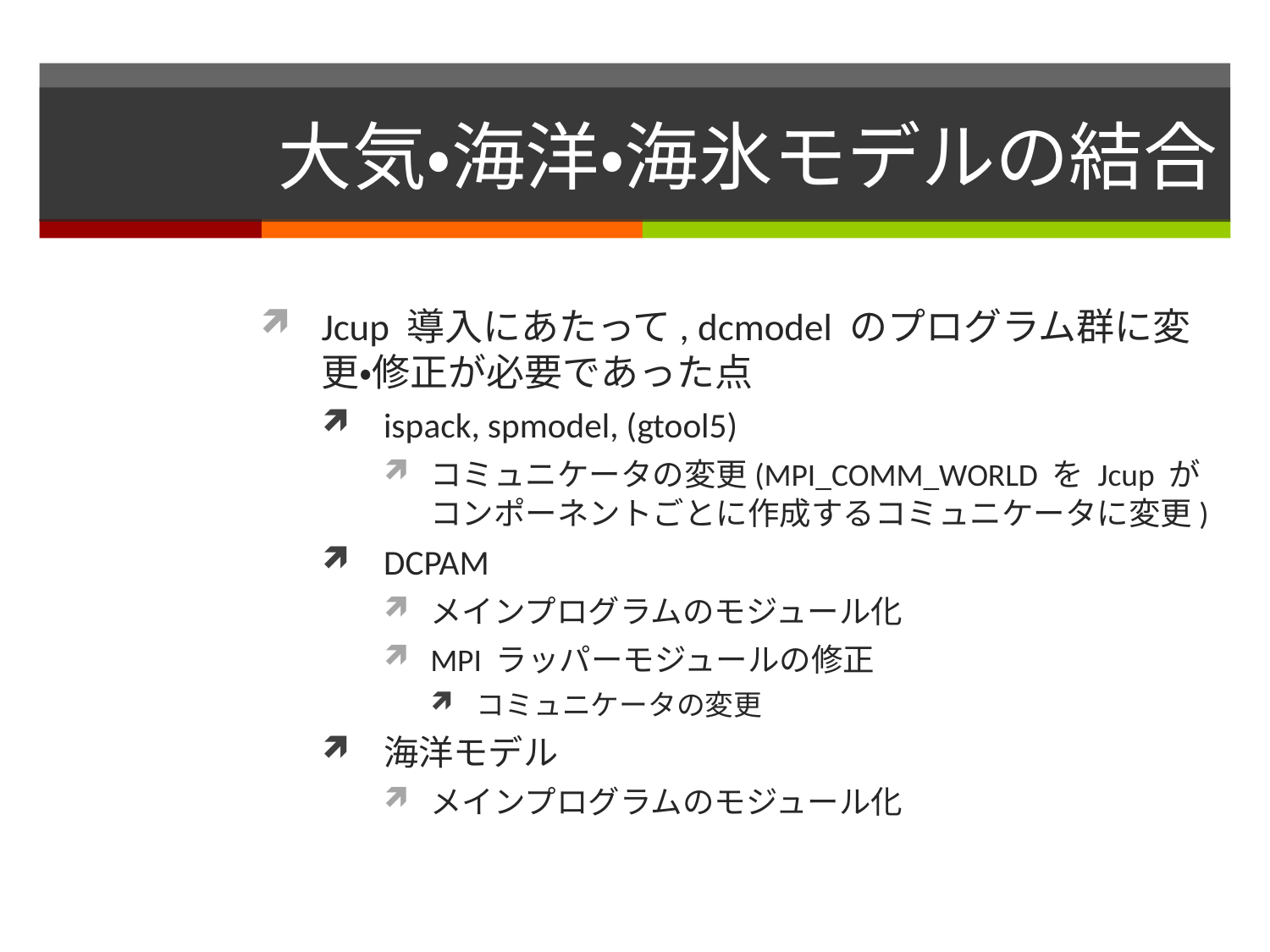

# 大気・海洋・海氷モデルの結合
Jcup 導入にあたって, dcmodel のプログラム群に変更・修正が必要であった点
ispack, spmodel, (gtool5)
コミュニケータの変更(MPI_COMM_WORLD を Jcup がコンポーネントごとに作成するコミュニケータに変更)
DCPAM
メインプログラムのモジュール化
MPI ラッパーモジュールの修正
コミュニケータの変更
海洋モデル
メインプログラムのモジュール化